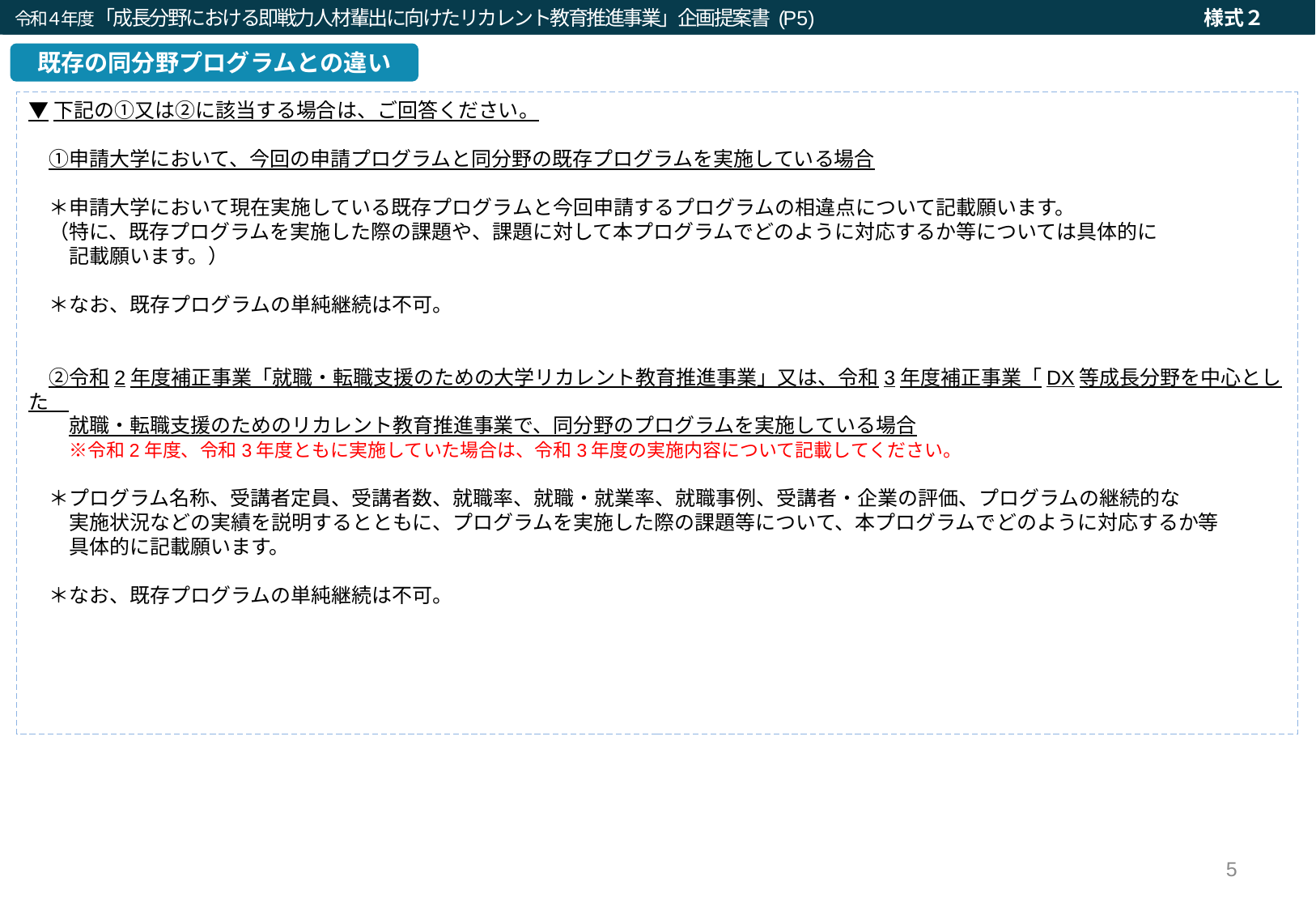

令和４年度「成長分野における即戦力人材輩出に向けたリカレント教育推進事業」企画提案書 (P5)　　　　　　　　　　　　　　　　　　　　　様式２
既存の同分野プログラムとの違い
▼下記の①又は②に該当する場合は、ご回答ください。

　①申請大学において、今回の申請プログラムと同分野の既存プログラムを実施している場合

　＊申請大学において現在実施している既存プログラムと今回申請するプログラムの相違点について記載願います。
　（特に、既存プログラムを実施した際の課題や、課題に対して本プログラムでどのように対応するか等については具体的に
　　記載願います。）

　＊なお、既存プログラムの単純継続は不可。

　②令和2年度補正事業「就職・転職支援のための大学リカレント教育推進事業」又は、令和3年度補正事業「DX等成長分野を中心とした
　　就職・転職支援のためのリカレント教育推進事業で、同分野のプログラムを実施している場合
　　※令和2年度、令和3年度ともに実施していた場合は、令和3年度の実施内容について記載してください。

　＊プログラム名称、受講者定員、受講者数、就職率、就職・就業率、就職事例、受講者・企業の評価、プログラムの継続的な
　　実施状況などの実績を説明するとともに、プログラムを実施した際の課題等について、本プログラムでどのように対応するか等
　　具体的に記載願います。

　＊なお、既存プログラムの単純継続は不可。

5